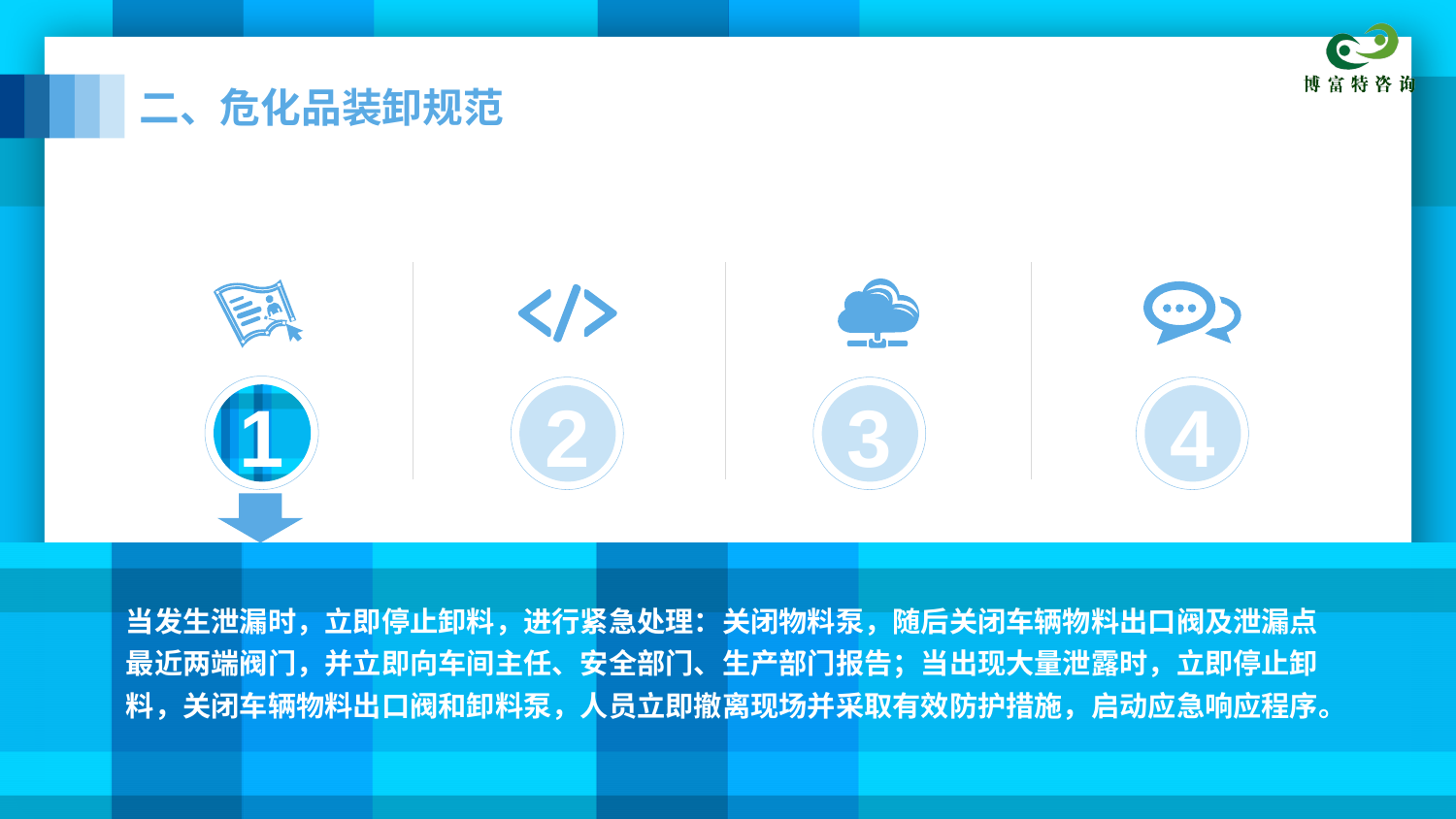

二、危化品装卸规范

1
2
3
4

当发生泄漏时，立即停止卸料，进行紧急处理：关闭物料泵，随后关闭车辆物料出口阀及泄漏点最近两端阀门，并立即向车间主任、安全部门、生产部门报告；当出现大量泄露时，立即停止卸料，关闭车辆物料出口阀和卸料泵，人员立即撤离现场并采取有效防护措施，启动应急响应程序。